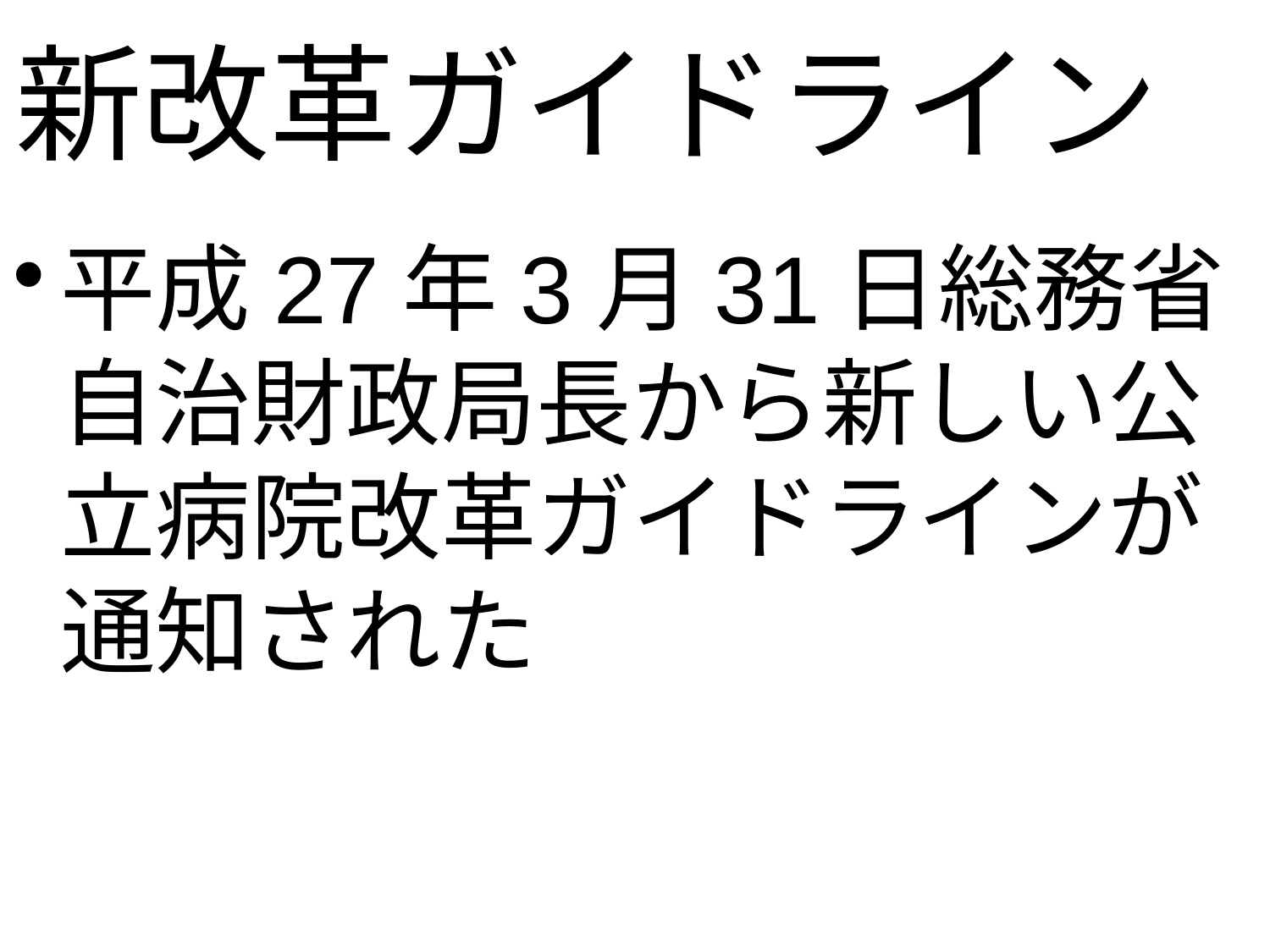

# 新改革ガイドライン
平成27年3月31日総務省自治財政局長から新しい公立病院改革ガイドラインが通知された